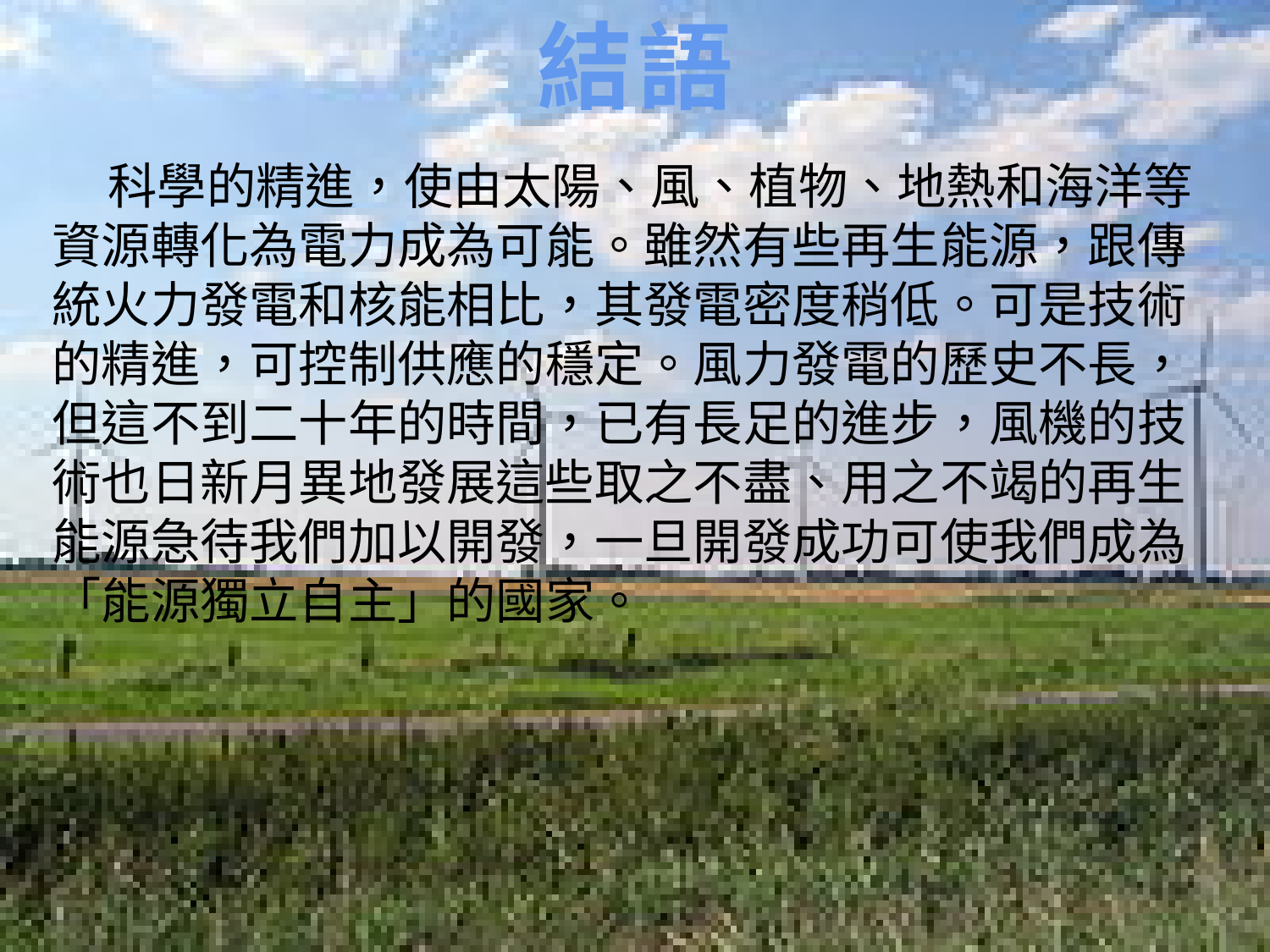

結語
    科學的精進，使由太陽、風、植物、地熱和海洋等資源轉化為電力成為可能。雖然有些再生能源，跟傳統火力發電和核能相比，其發電密度稍低。可是技術的精進，可控制供應的穩定。風力發電的歷史不長，但這不到二十年的時間，已有長足的進步，風機的技術也日新月異地發展這些取之不盡、用之不竭的再生能源急待我們加以開發，一旦開發成功可使我們成為「能源獨立自主」的國家。